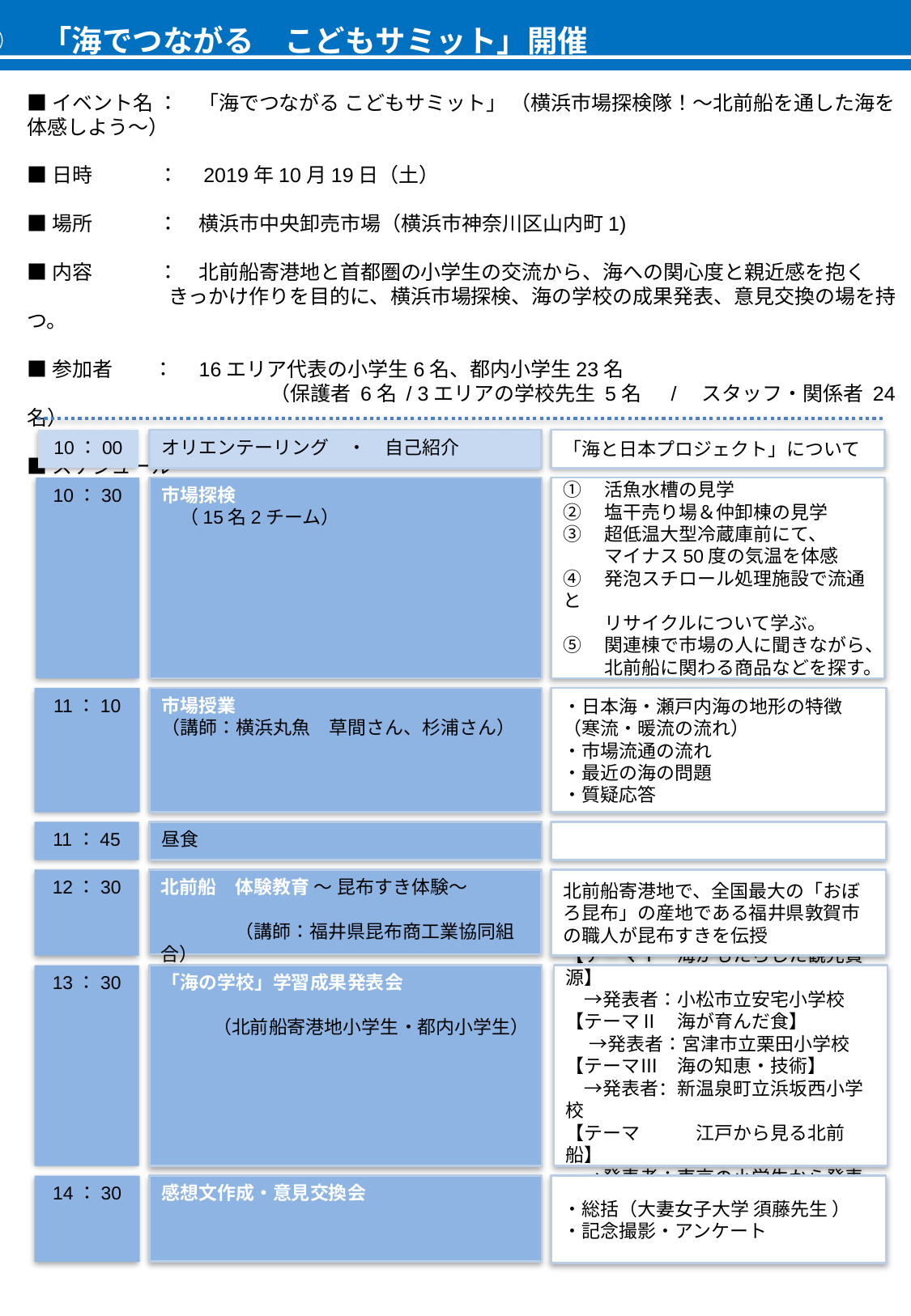

④　「海でつながる　こどもサミット」開催
■イベント名 ：　「海でつながる こどもサミット」 （横浜市場探検隊！～北前船を通した海を体感しよう～）

■日時　 　　：　2019年10月19日（土）

■場所　　　 ：　横浜市中央卸売市場（横浜市神奈川区山内町1)

■内容　　　 ：　北前船寄港地と首都圏の小学生の交流から、海への関心度と親近感を抱く
　　　　　　　きっかけ作りを目的に、横浜市場探検、海の学校の成果発表、意見交換の場を持つ。

■参加者　　：　16エリア代表の小学生6名、都内小学生23名
　　　　　　　　　　　　（保護者 6名 / 3エリアの学校先生 5名 　/　スタッフ・関係者 24名）

■スケジュール
10：00
オリエンテーリング　・　自己紹介
「海と日本プロジェクト」について
市場探検
　（15名2チーム）
①　活魚水槽の見学
②　塩干売り場＆仲卸棟の見学
③　超低温大型冷蔵庫前にて、
　　 マイナス50度の気温を体感
④　発泡スチロール処理施設で流通と
　　 リサイクルについて学ぶ。
⑤　関連棟で市場の人に聞きながら、
　　 北前船に関わる商品などを探す。
10：30
・日本海・瀬戸内海の地形の特徴
（寒流・暖流の流れ）
・市場流通の流れ
・最近の海の問題
・質疑応答
11：10
市場授業
（講師：横浜丸魚　草間さん、杉浦さん）
11：45
昼食

12：30
北前船　体験教育 ～ 昆布すき体験～
　　　　（講師：福井県昆布商工業協同組合）
北前船寄港地で、全国最大の「おぼろ昆布」の産地である福井県敦賀市の職人が昆布すきを伝授
13：30
「海の学校」学習成果発表会

（北前船寄港地小学生・都内小学生）
【テーマⅠ　海がもたらした観光資源】
　→発表者：小松市立安宅小学校
【テーマⅡ　海が育んだ食】
　 →発表者：宮津市立栗田小学校
【テーマⅢ　海の知恵・技術】
　→発表者：新温泉町立浜坂西小学校
【テーマ　　　江戸から見る北前船】
　→発表者：東京の小学生から発表
14：30
感想文作成・意見交換会
・総括（大妻女子大学 須藤先生 ）
・記念撮影・アンケート